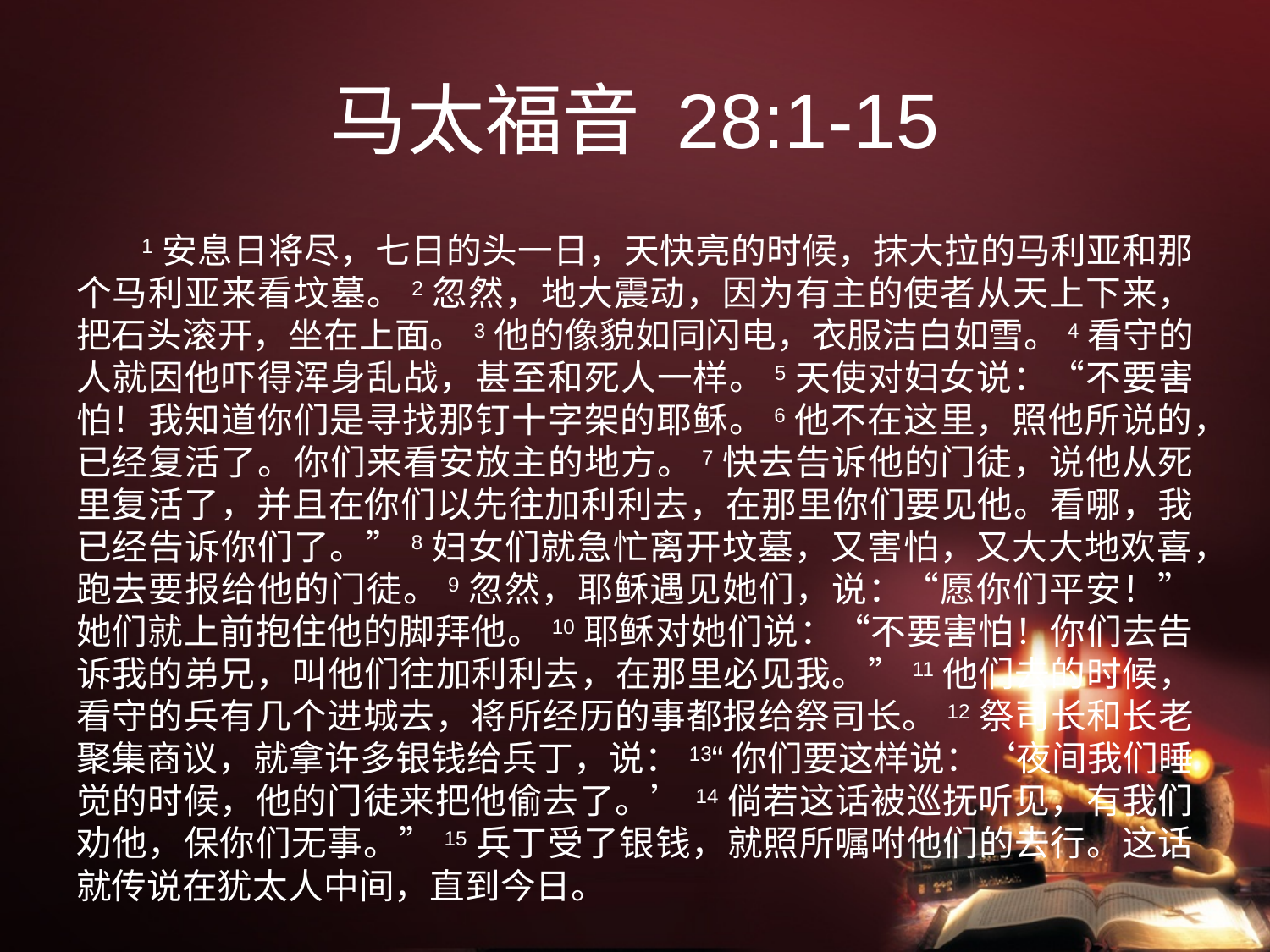

# 马太福音 28:1-15
           1安息日将尽，七日的头一日，天快亮的时候，抹大拉的马利亚和那个马利亚来看坟墓。2忽然，地大震动，因为有主的使者从天上下来，把石头滚开，坐在上面。3他的像貌如同闪电，衣服洁白如雪。4看守的人就因他吓得浑身乱战，甚至和死人一样。5天使对妇女说：“不要害怕！我知道你们是寻找那钉十字架的耶稣。6他不在这里，照他所说的，已经复活了。你们来看安放主的地方。7快去告诉他的门徒，说他从死里复活了，并且在你们以先往加利利去，在那里你们要见他。看哪，我已经告诉你们了。”8妇女们就急忙离开坟墓，又害怕，又大大地欢喜，跑去要报给他的门徒。9忽然，耶稣遇见她们，说：“愿你们平安！”她们就上前抱住他的脚拜他。10耶稣对她们说：“不要害怕！你们去告诉我的弟兄，叫他们往加利利去，在那里必见我。”11他们去的时候，看守的兵有几个进城去，将所经历的事都报给祭司长。12祭司长和长老聚集商议，就拿许多银钱给兵丁，说：13“你们要这样说：‘夜间我们睡觉的时候，他的门徒来把他偷去了。’14倘若这话被巡抚听见，有我们劝他，保你们无事。”15兵丁受了银钱，就照所嘱咐他们的去行。这话就传说在犹太人中间，直到今日。